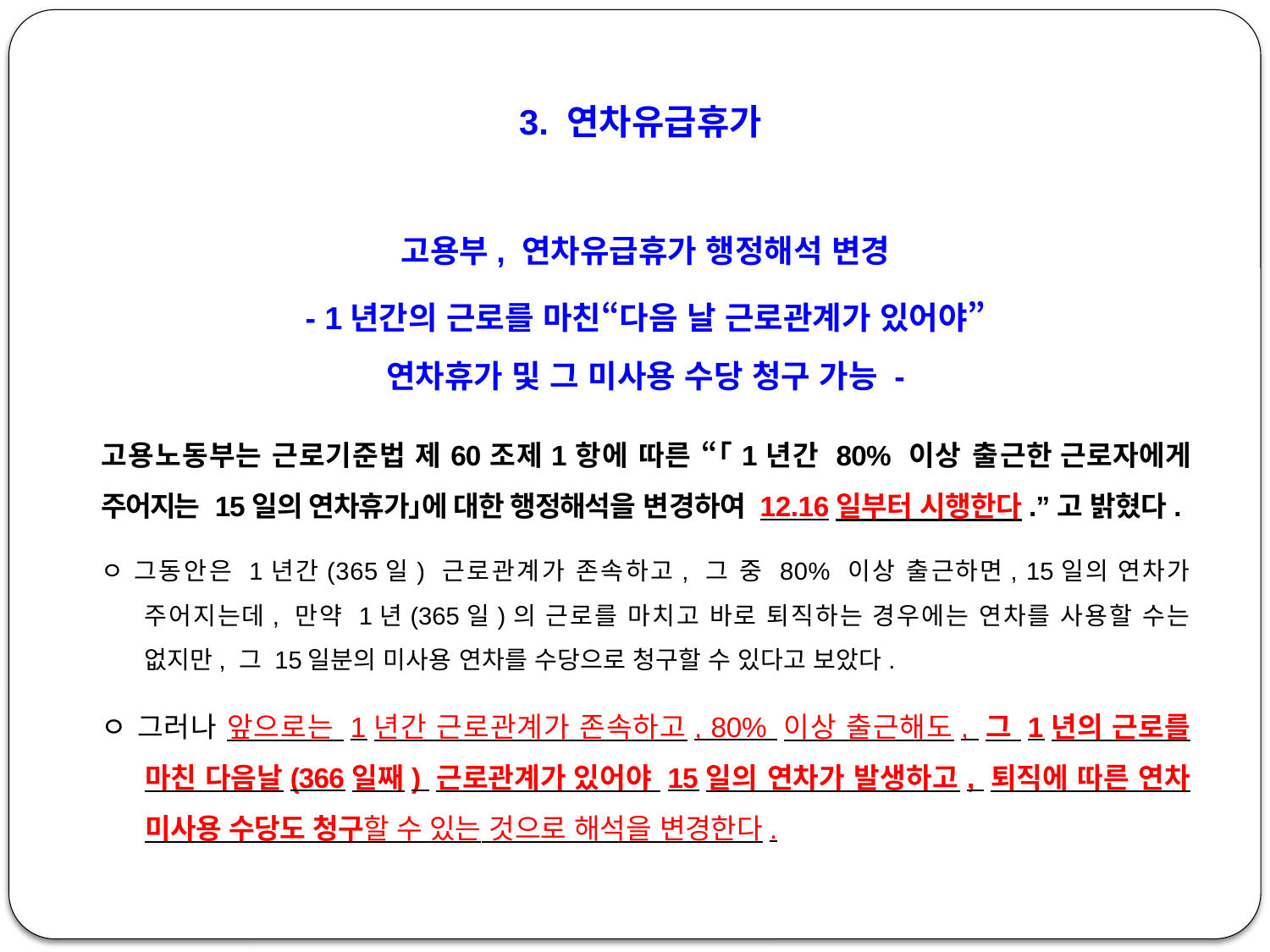

3. 연차유급휴가

고용부, 연차유급휴가 행정해석 변경
- 1년간의 근로를 마친“다음 날 근로관계가 있어야”
연차휴가 및 그 미사용 수당 청구 가능 -
고용노동부는 근로기준법 제60조제1항에 따른 “｢1년간 80% 이상 출근한 근로자에게 주어지는 15일의 연차휴가｣에 대한 행정해석을 변경하여 12.16일부터 시행한다.”고 밝혔다.
ㅇ 그동안은 1년간(365일) 근로관계가 존속하고, 그 중 80% 이상 출근하면, 15일의 연차가 주어지는데, 만약 1년(365일)의 근로를 마치고 바로 퇴직하는 경우에는 연차를 사용할 수는 없지만, 그 15일분의 미사용 연차를 수당으로 청구할 수 있다고 보았다.
ㅇ 그러나 앞으로는 1년간 근로관계가 존속하고, 80% 이상 출근해도, 그 1년의 근로를 마친 다음날(366일째) 근로관계가 있어야 15일의 연차가 발생하고, 퇴직에 따른 연차 미사용 수당도 청구할 수 있는 것으로 해석을 변경한다.